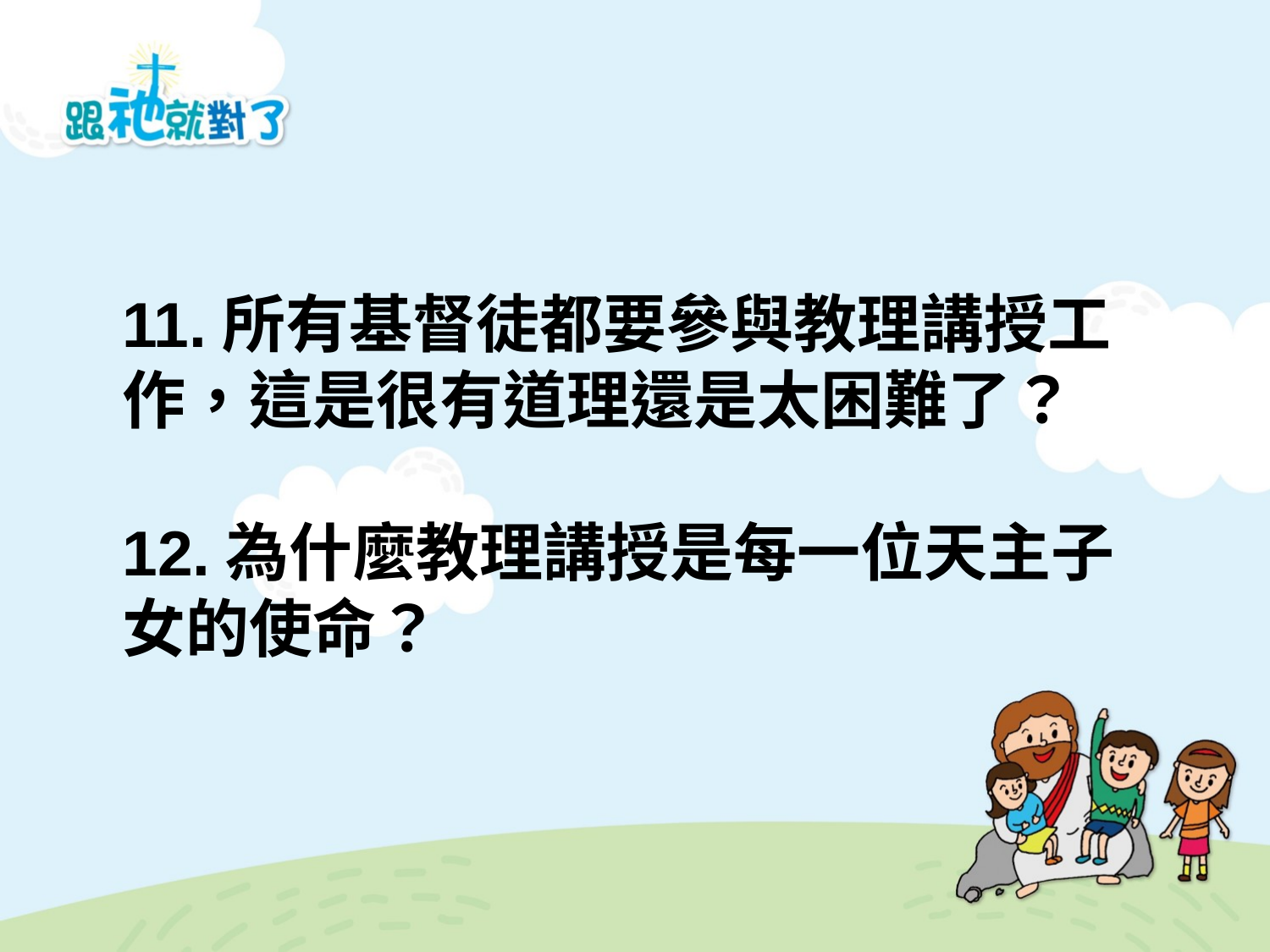

11.所有基督徒都要參與教理講授工作，這是很有道理還是太困難了？

12.為什麼教理講授是每一位天主子女的使命？